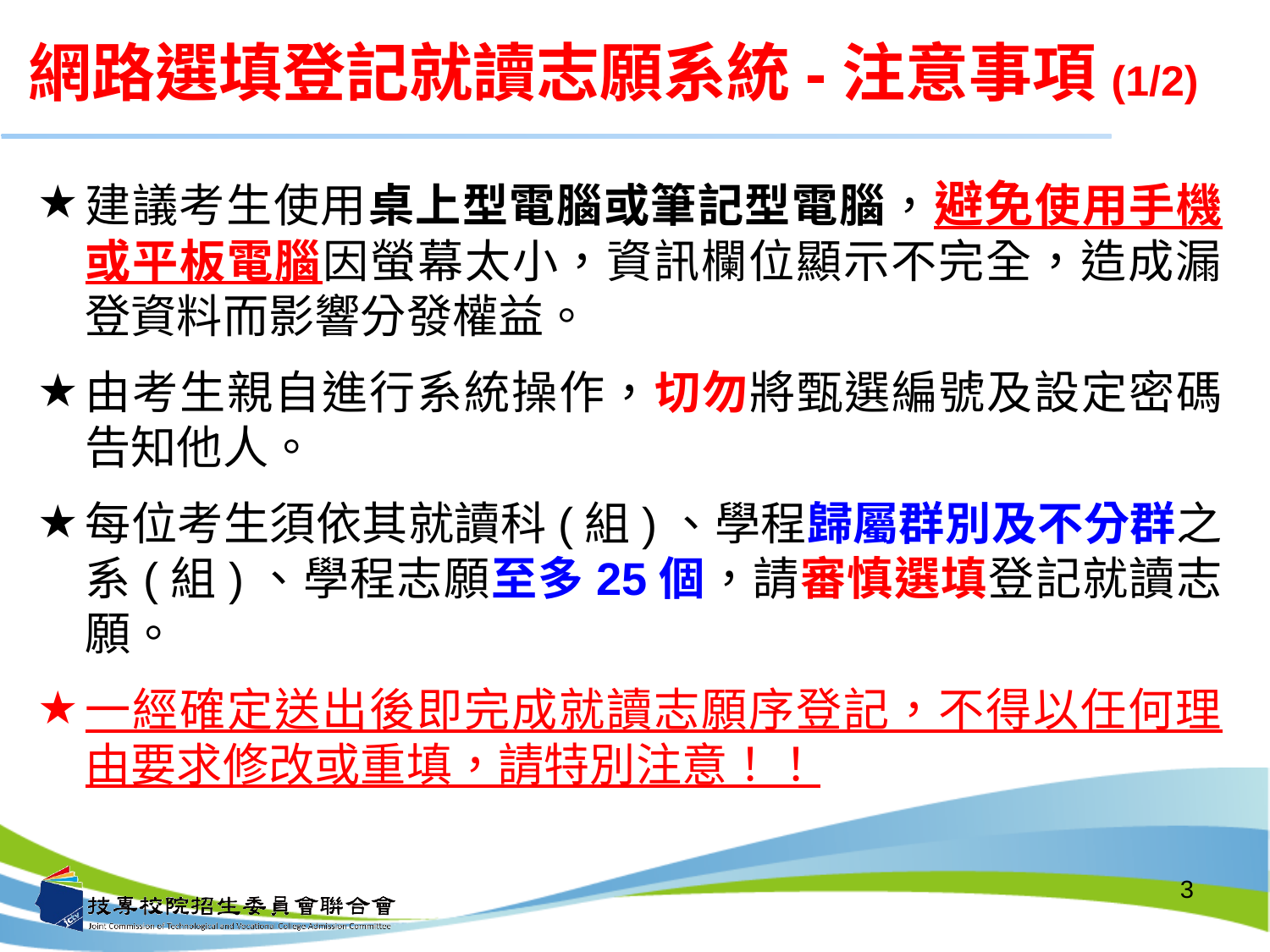

網路選填登記就讀志願系統-注意事項(1/2)
建議考生使用桌上型電腦或筆記型電腦，避免使用手機或平板電腦因螢幕太小，資訊欄位顯示不完全，造成漏登資料而影響分發權益。
由考生親自進行系統操作，切勿將甄選編號及設定密碼告知他人。
每位考生須依其就讀科(組)、學程歸屬群別及不分群之系(組)、學程志願至多25個，請審慎選填登記就讀志願。
一經確定送出後即完成就讀志願序登記，不得以任何理由要求修改或重填，請特別注意！！

3